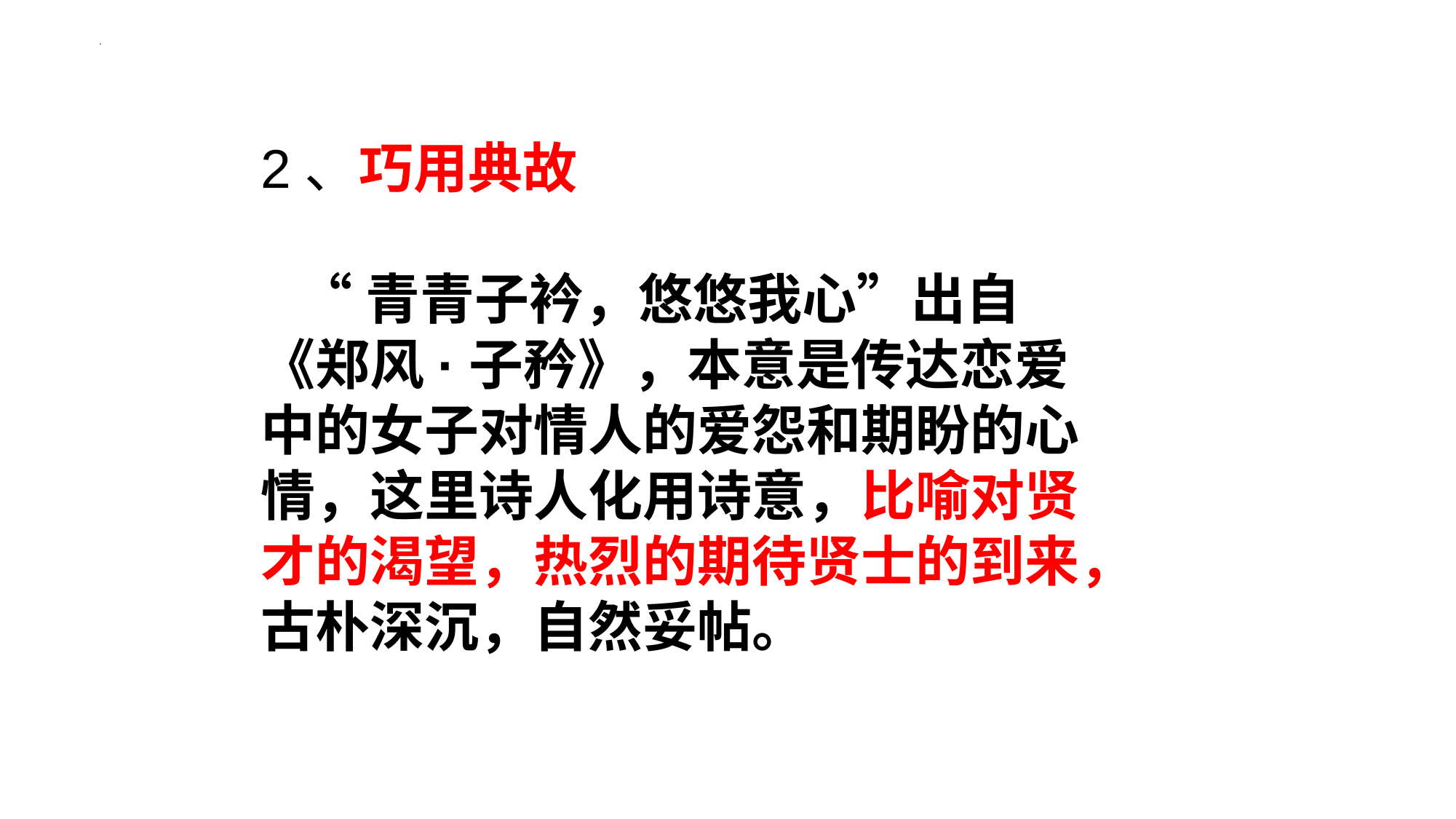

2、巧用典故

   “青青子衿，悠悠我心”出自《郑风·子矜》，本意是传达恋爱中的女子对情人的爱怨和期盼的心情，这里诗人化用诗意，比喻对贤才的渴望，热烈的期待贤士的到来，古朴深沉，自然妥帖。